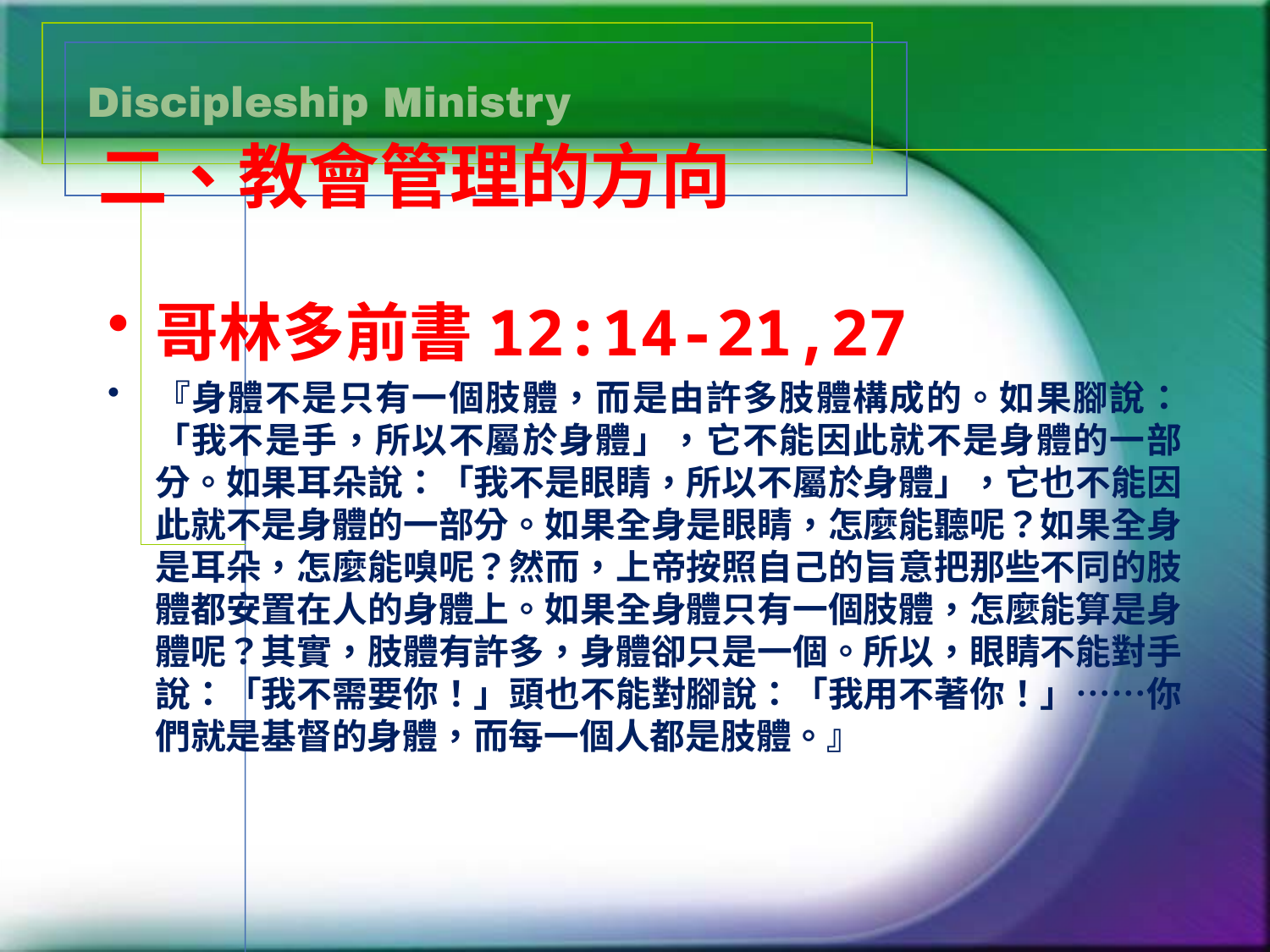

# Discipleship Ministry
二、教會管理的方向
哥林多前書12:14-21,27
『身體不是只有一個肢體，而是由許多肢體構成的。如果腳說：「我不是手，所以不屬於身體」，它不能因此就不是身體的一部分。如果耳朵說：「我不是眼睛，所以不屬於身體」，它也不能因此就不是身體的一部分。如果全身是眼睛，怎麼能聽呢？如果全身是耳朵，怎麼能嗅呢？然而，上帝按照自己的旨意把那些不同的肢體都安置在人的身體上。如果全身體只有一個肢體，怎麼能算是身體呢？其實，肢體有許多，身體卻只是一個。所以，眼睛不能對手說：「我不需要你！」頭也不能對腳說：「我用不著你！」……你們就是基督的身體，而每一個人都是肢體。』